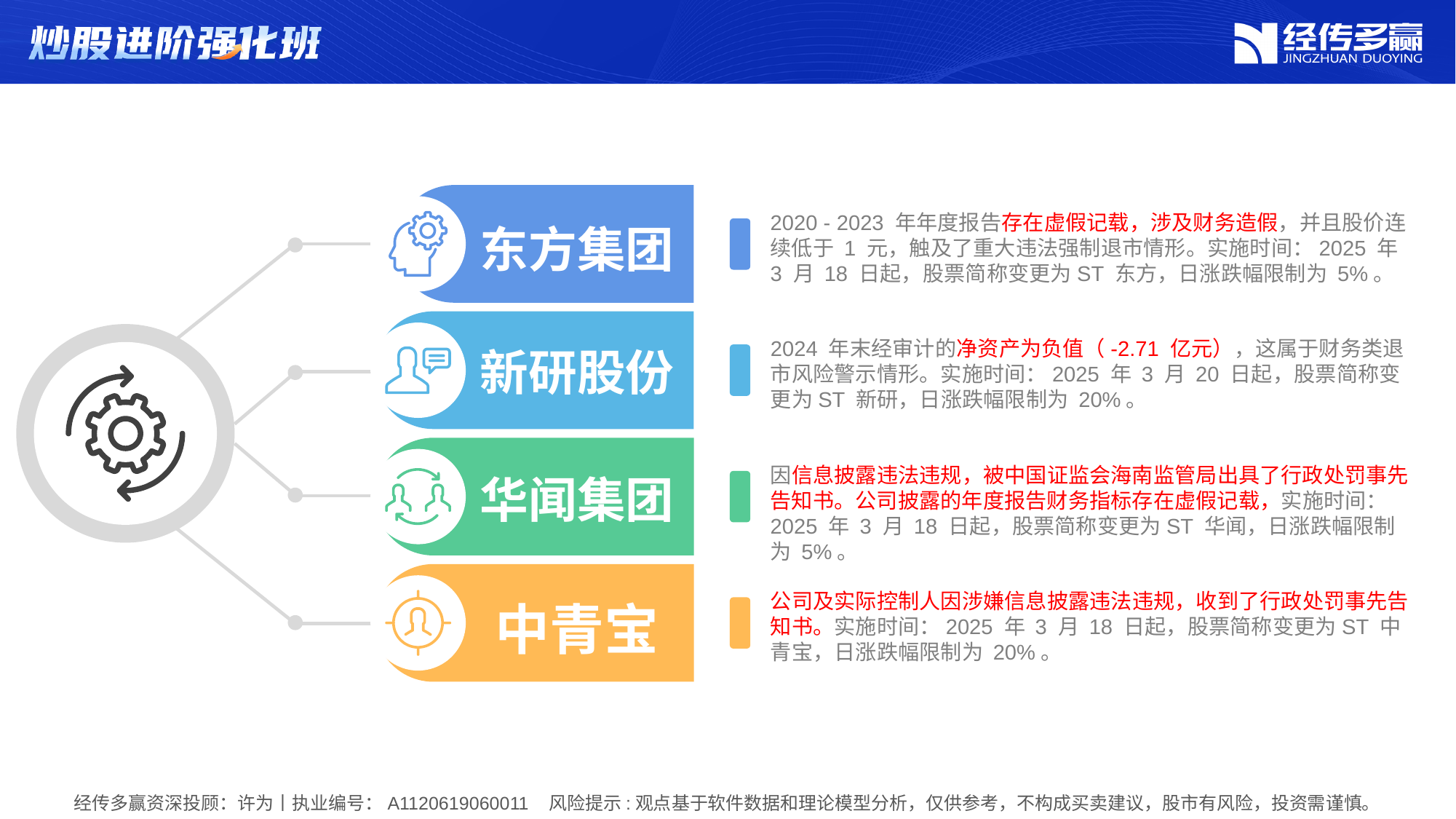

2020 - 2023 年年度报告存在虚假记载，涉及财务造假，并且股价连续低于 1 元，触及了重大违法强制退市情形。实施时间：2025 年 3 月 18 日起，股票简称变更为ST 东方，日涨跌幅限制为 5%。

东方集团

2024 年末经审计的净资产为负值（-2.71 亿元），这属于财务类退市风险警示情形。实施时间：2025 年 3 月 20 日起，股票简称变更为ST 新研，日涨跌幅限制为 20%。

新研股份

因信息披露违法违规，被中国证监会海南监管局出具了行政处罚事先告知书。公司披露的年度报告财务指标存在虚假记载，实施时间：2025 年 3 月 18 日起，股票简称变更为ST 华闻，日涨跌幅限制为 5%。

华闻集团

公司及实际控制人因涉嫌信息披露违法违规，收到了行政处罚事先告知书。实施时间：2025 年 3 月 18 日起，股票简称变更为ST 中青宝，日涨跌幅限制为 20%。

中青宝